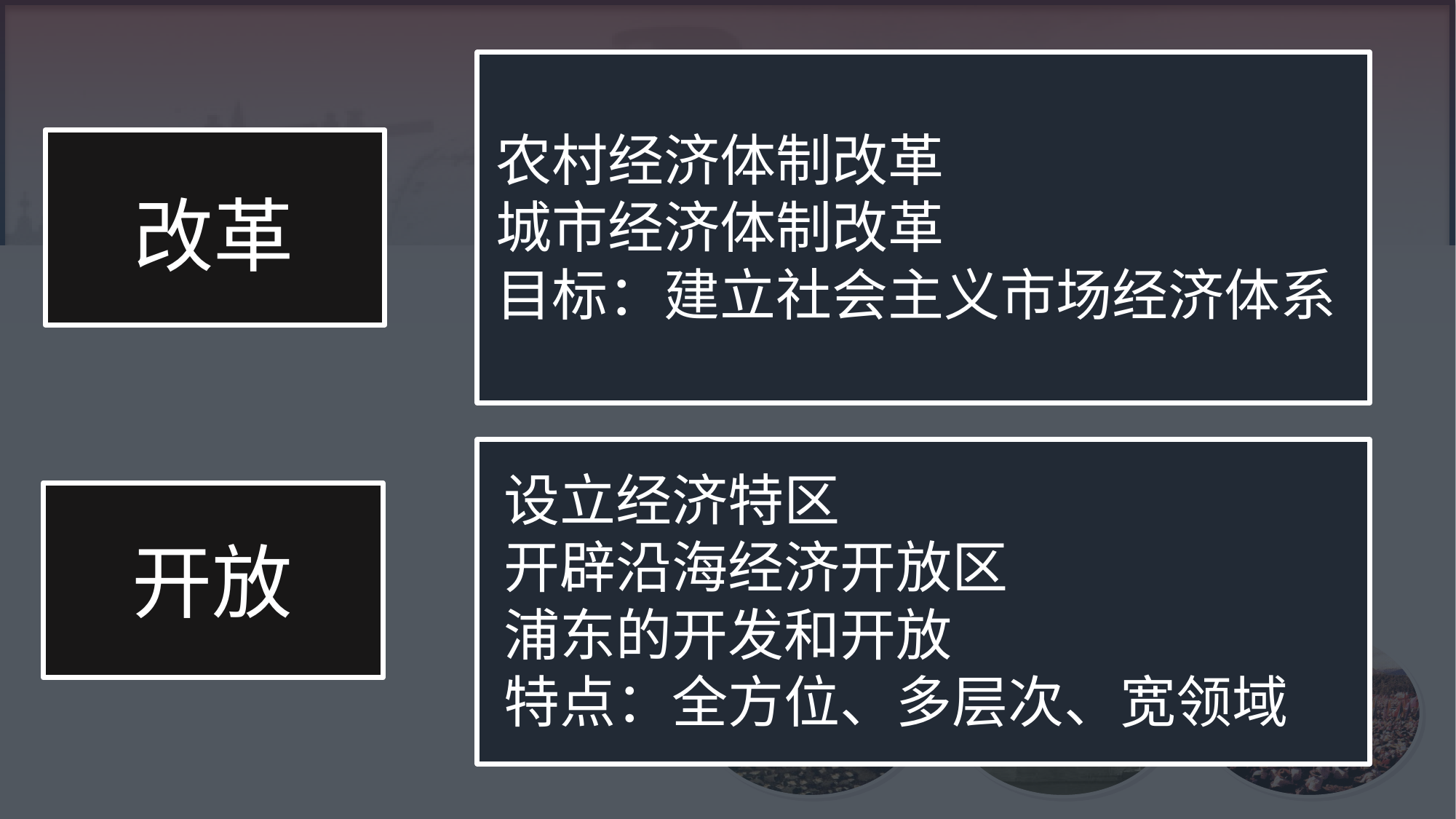

农村经济体制改革
城市经济体制改革
目标：建立社会主义市场经济体系

改革

设立经济特区
开辟沿海经济开放区
浦东的开发和开放
特点：全方位、多层次、宽领域

开放